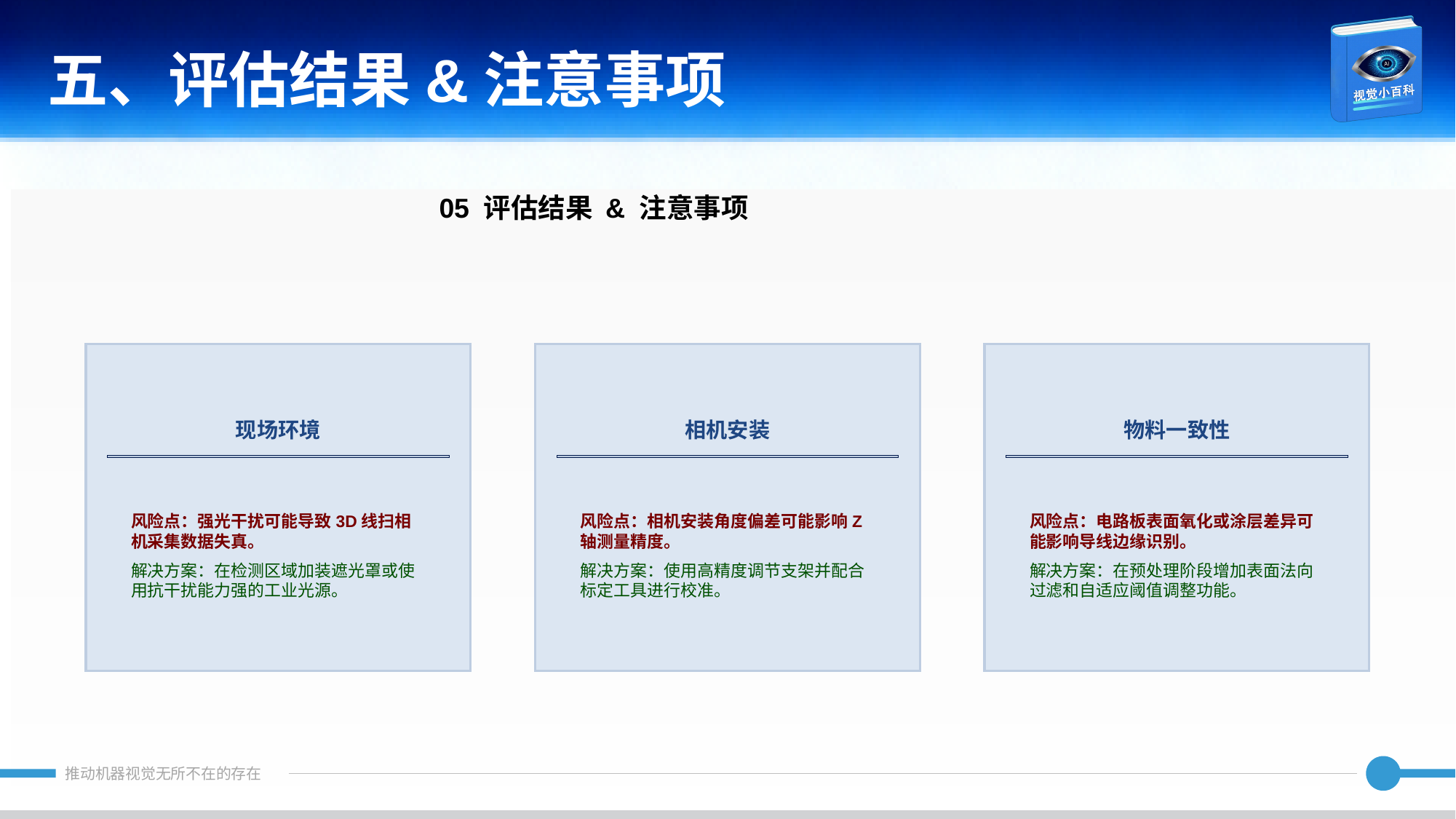

五、评估结果&注意事项

05 评估结果 & 注意事项

现场环境

相机安装

物料一致性

风险点：强光干扰可能导致3D线扫相机采集数据失真。
解决方案：在检测区域加装遮光罩或使用抗干扰能力强的工业光源。

风险点：相机安装角度偏差可能影响Z轴测量精度。
解决方案：使用高精度调节支架并配合标定工具进行校准。

风险点：电路板表面氧化或涂层差异可能影响导线边缘识别。
解决方案：在预处理阶段增加表面法向过滤和自适应阈值调整功能。
10